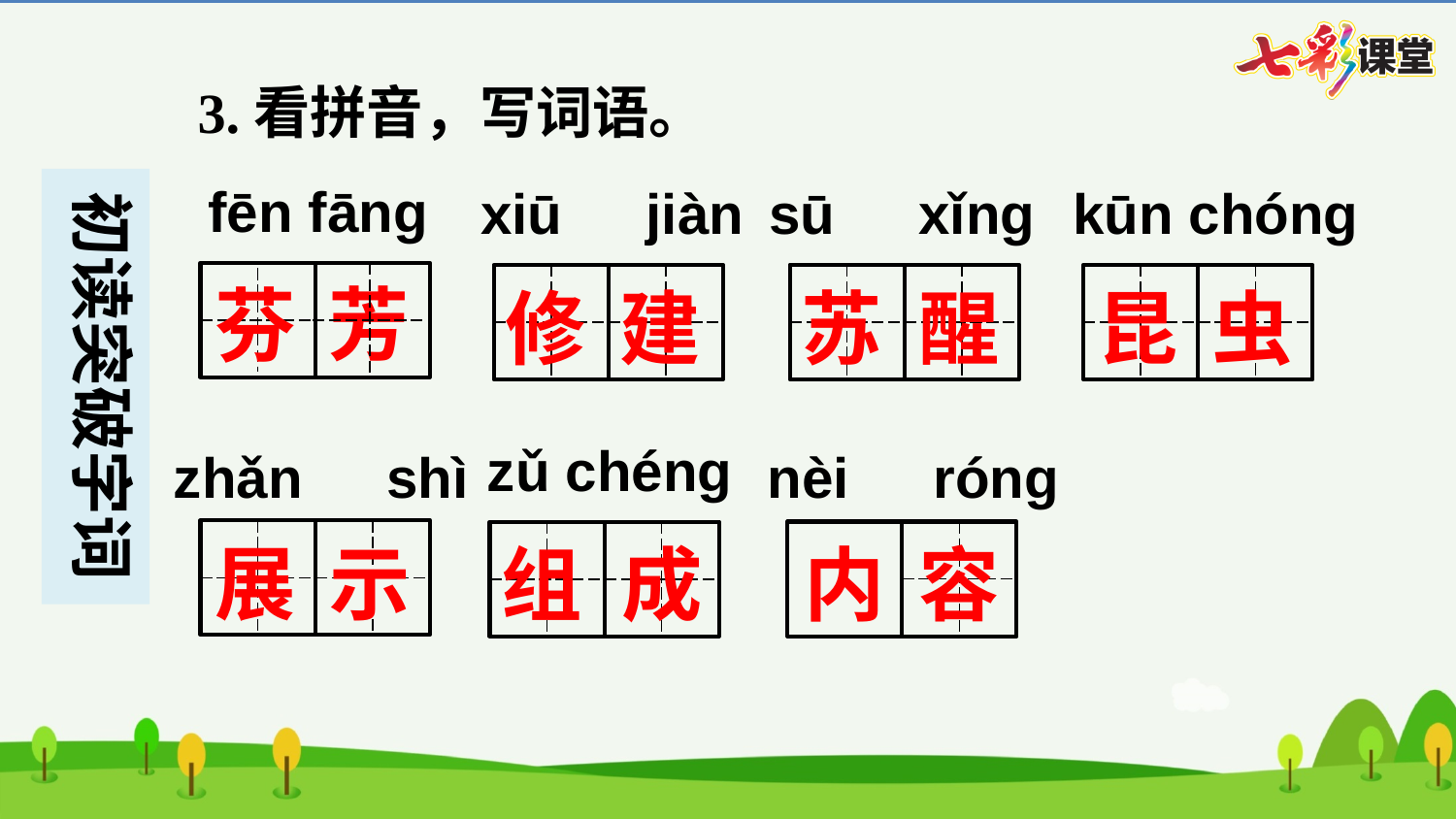

3.看拼音，写词语。
fēn fāng
xiū　jiàn
sū　xǐng
kūn chóng
芬
芳
修
建
苏
醒
昆
虫
芳
芬
建
苏
醒
昆
虫
修
zǔ chéng
nèi　róng
zhǎn　shì
展
示
内
容
组
成
展
示
内
容
组
成